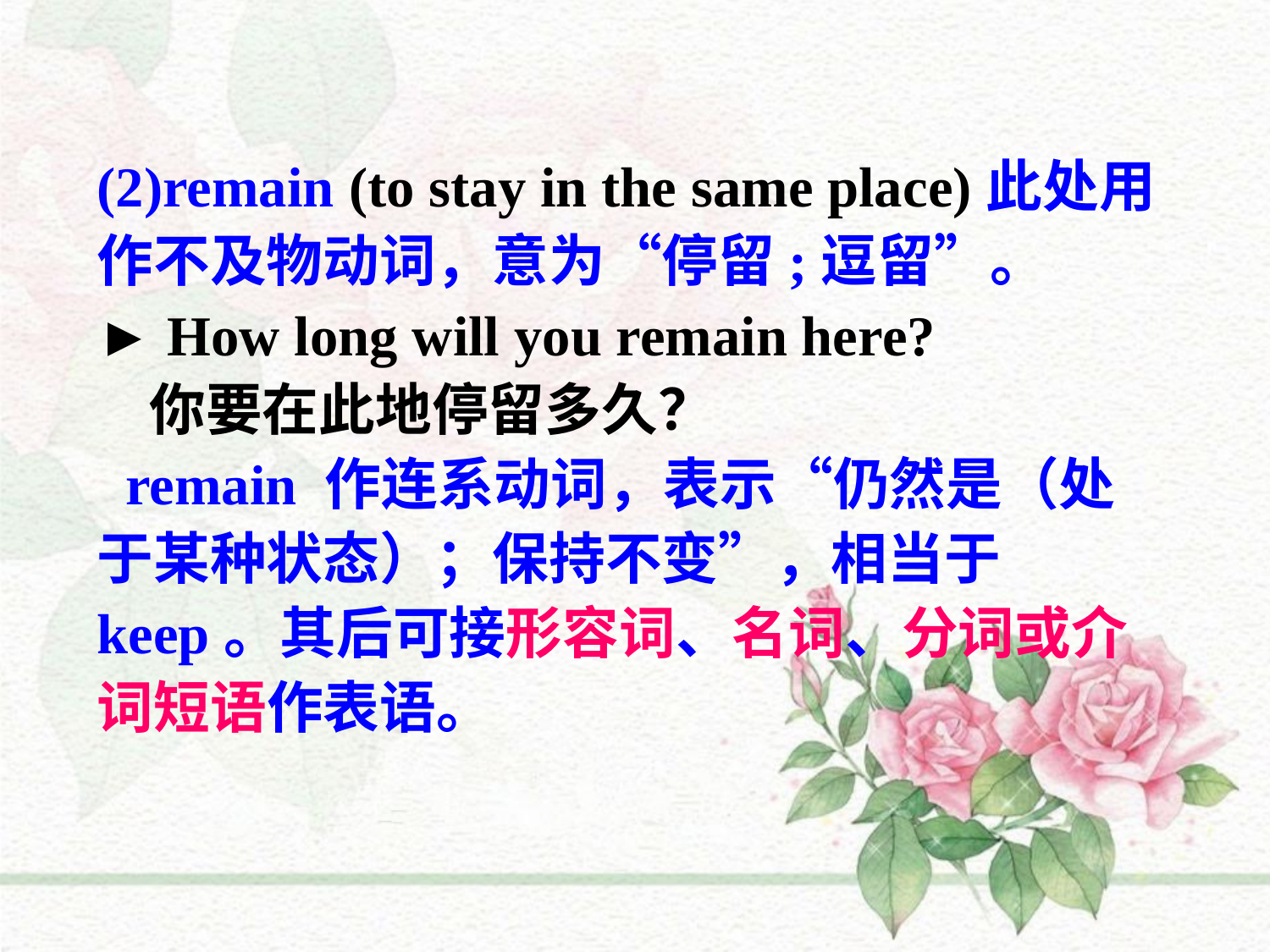

(2)remain (to stay in the same place)	此处用作不及物动词，意为“停留;逗留”。
► How long will you remain here?
   你要在此地停留多久？
  remain 作连系动词，表示“仍然是（处于某种状态）；保持不变”，相当于keep。其后可接形容词、名词、分词或介词短语作表语。